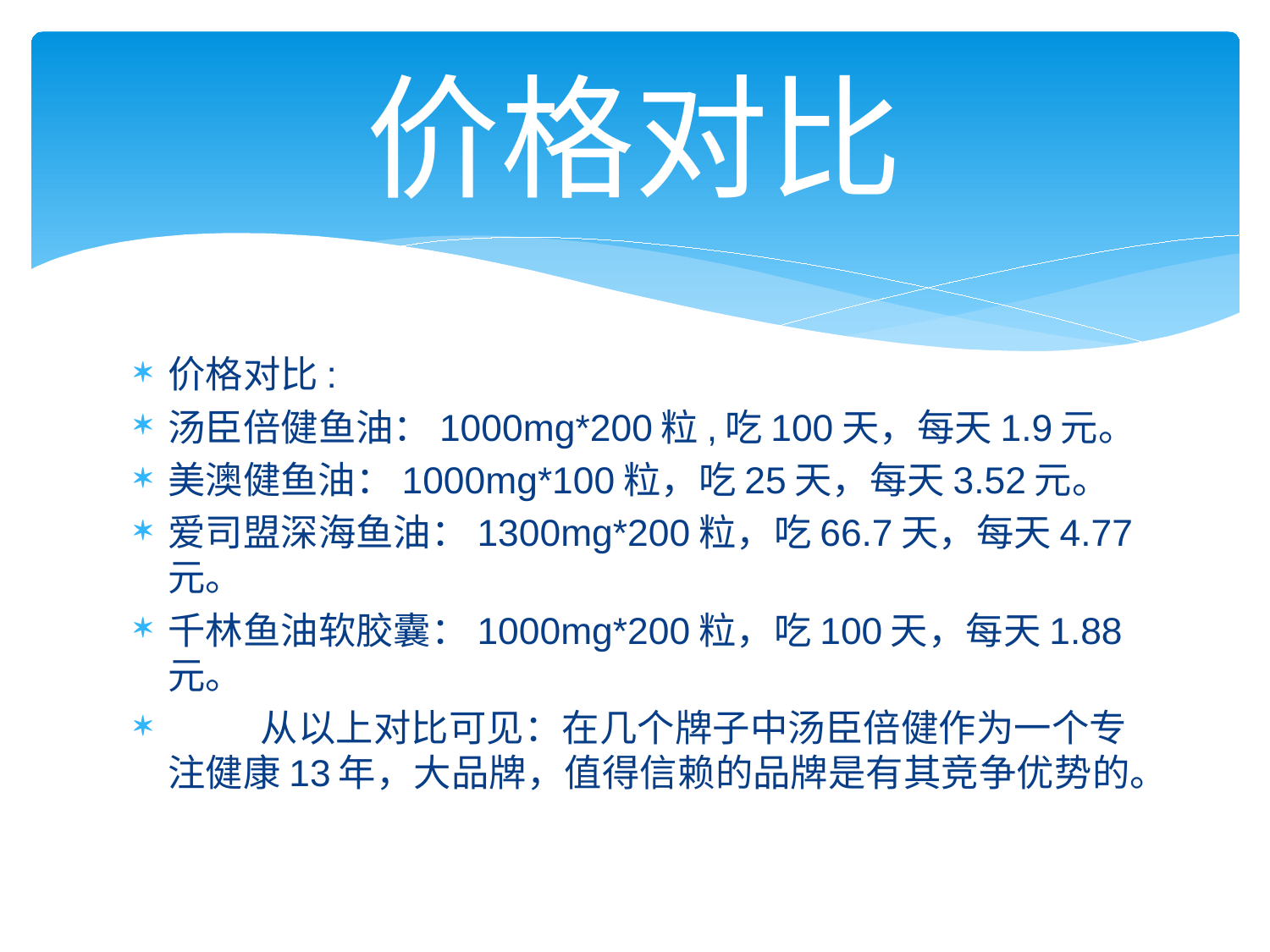

# 价格对比
价格对比:
汤臣倍健鱼油：1000mg*200粒,吃100天，每天1.9元。
美澳健鱼油：1000mg*100粒，吃25天，每天3.52元。
爱司盟深海鱼油：1300mg*200粒，吃66.7天，每天4.77元。
千林鱼油软胶囊：1000mg*200粒，吃100天，每天1.88元。
          从以上对比可见：在几个牌子中汤臣倍健作为一个专注健康13年，大品牌，值得信赖的品牌是有其竞争优势的。